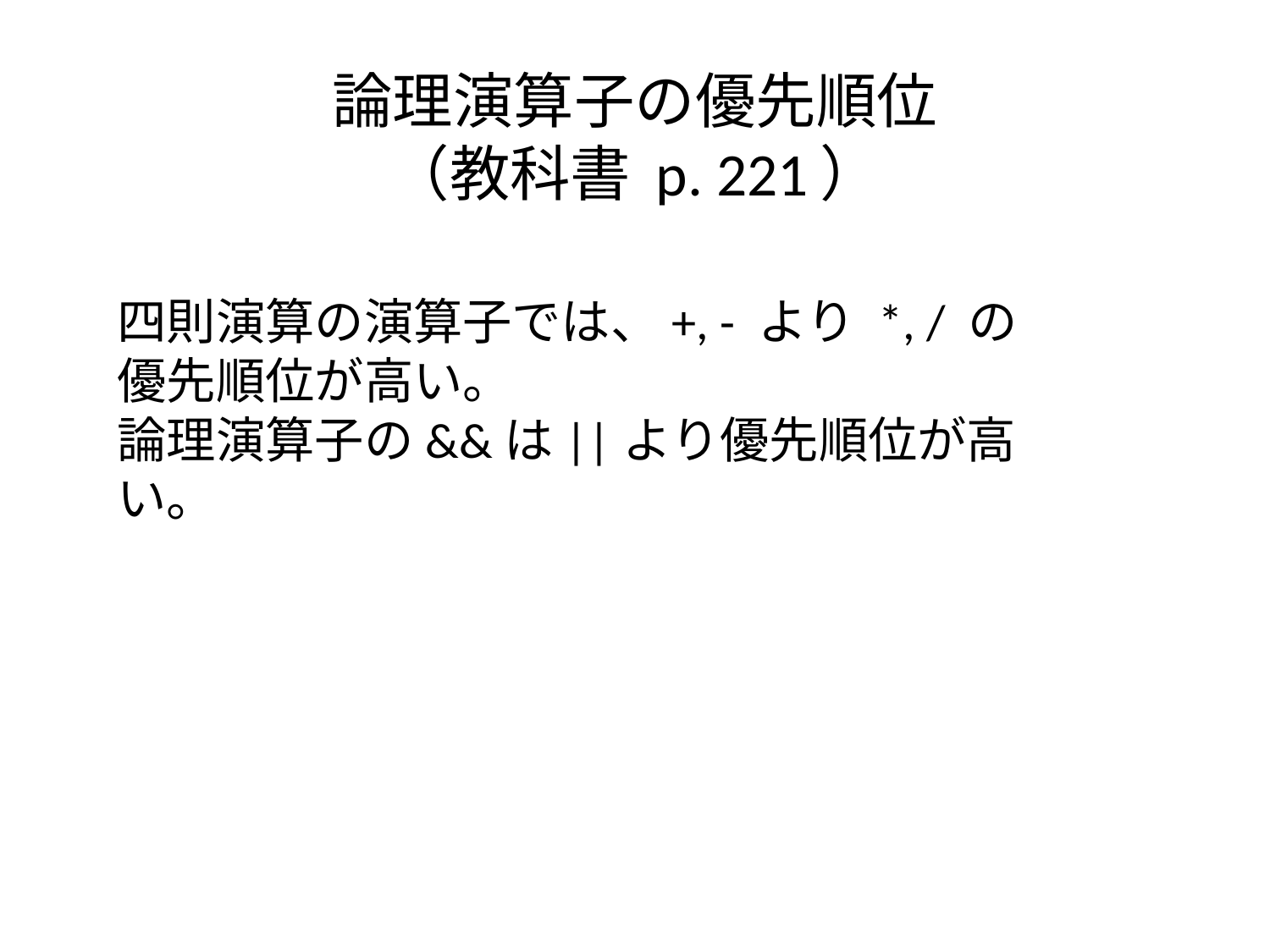

# 論理演算子の優先順位 （教科書 p. 221）
四則演算の演算子では、+, - より *, / の優先順位が高い。
論理演算子の&&は||より優先順位が高い。